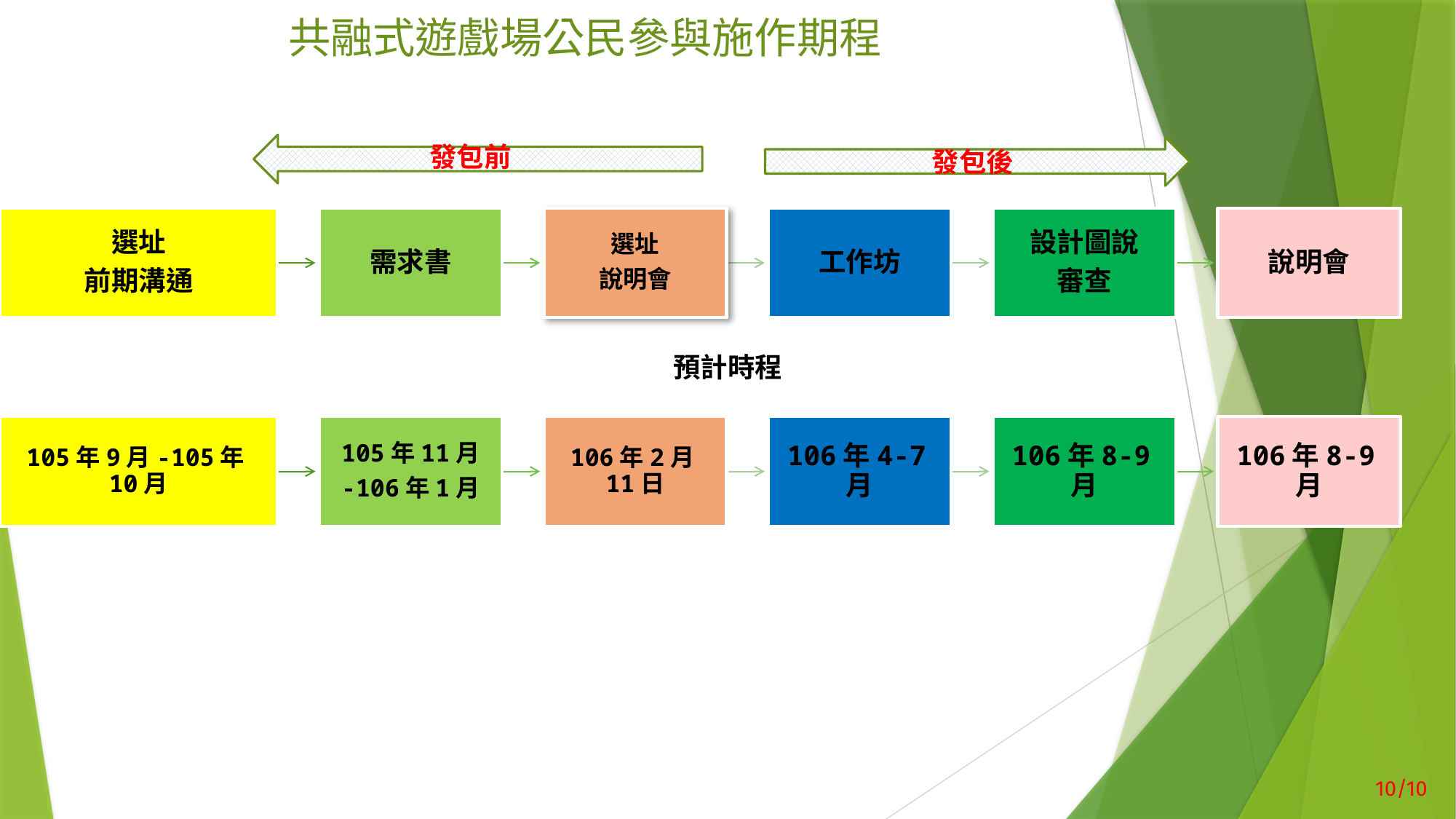

# 共融式遊戲場公民參與施作期程

選址
前期溝通

需求書

選址
說明會

工作坊

設計圖說
審查
說明會

發包前

發包後

105年9月-105年10月

105年11月
-106年1月

106年2月11日

106年4-7月

106年8-9月
106年8-9月
預計時程
10/10